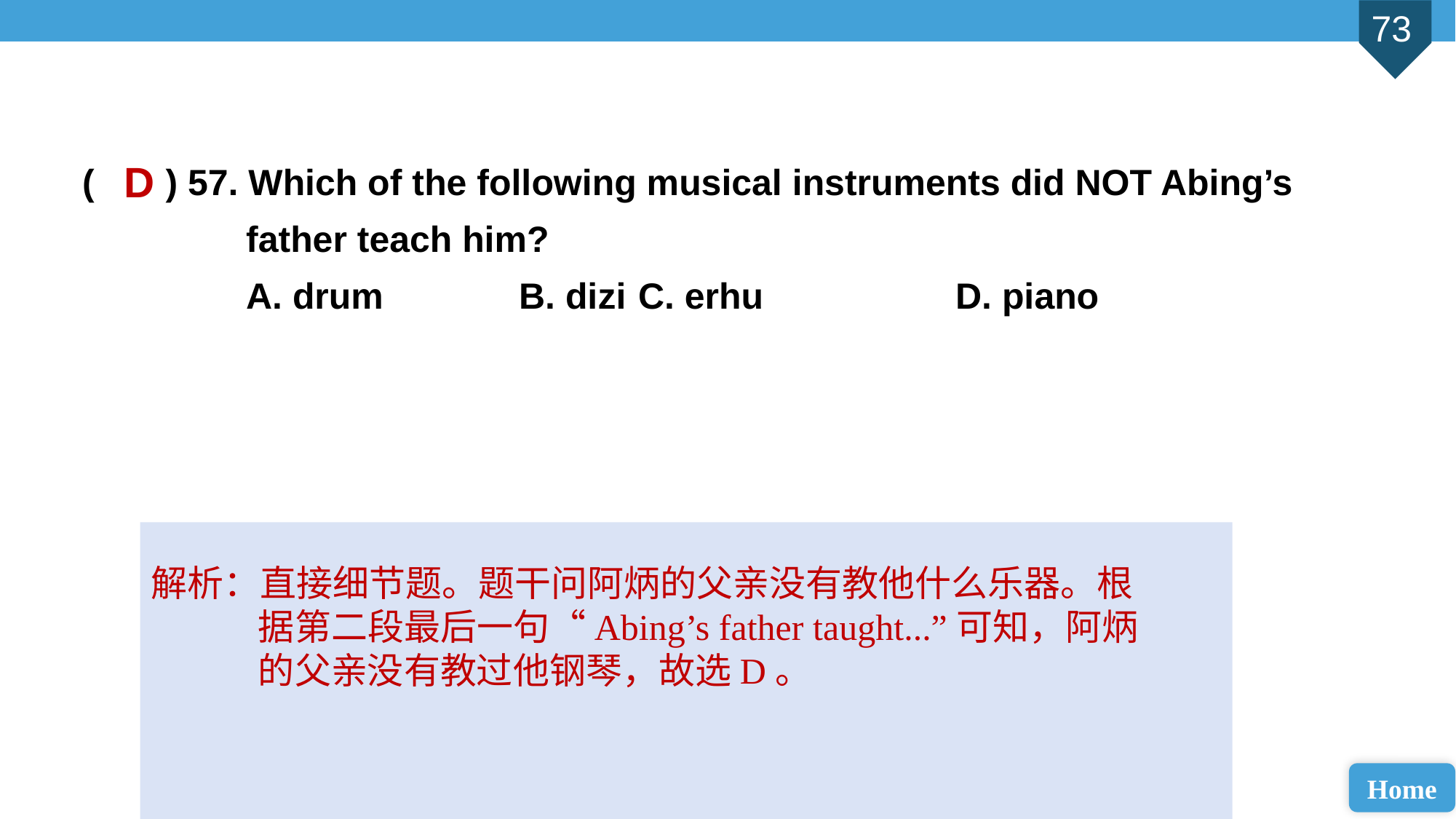

(       ) 57. Which of the following musical instruments did NOT Abing’s
father teach him?
A. drum 		B. dizi	 C. erhu 		D. piano
D

解析：直接细节题。题干问阿炳的父亲没有教他什么乐器。根据第二段最后一句“Abing’s father taught...”可知，阿炳的父亲没有教过他钢琴，故选D。